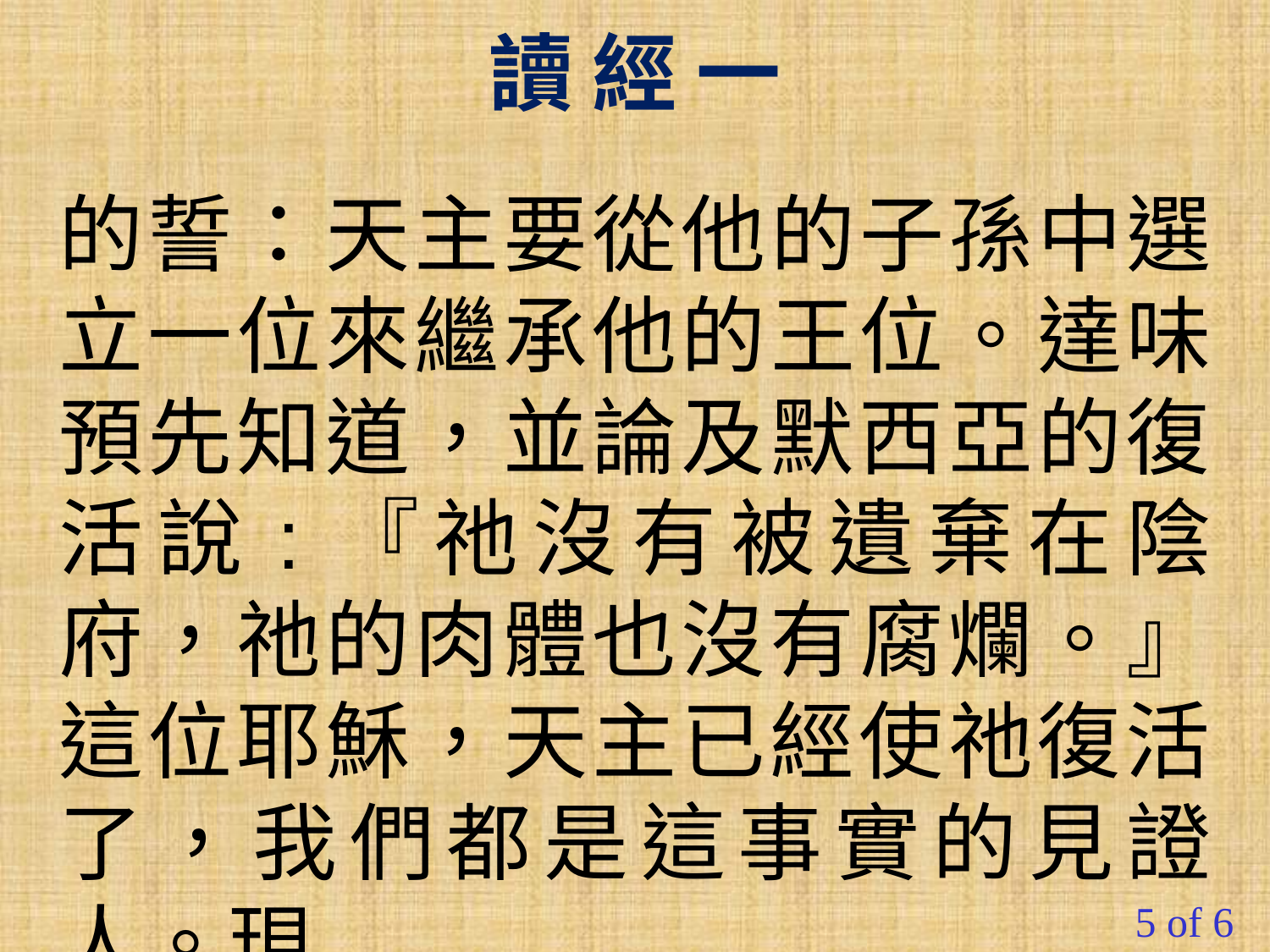

讀 經 一

的誓：天主要從他的子孫中選立一位來繼承他的王位。達味預先知道，並論及默西亞的復活說:『祂沒有被遺棄在陰府，祂的肉體也沒有腐爛。』這位耶穌，天主已經使祂復活了，我們都是這事實的見證人。現
#
5 of 6